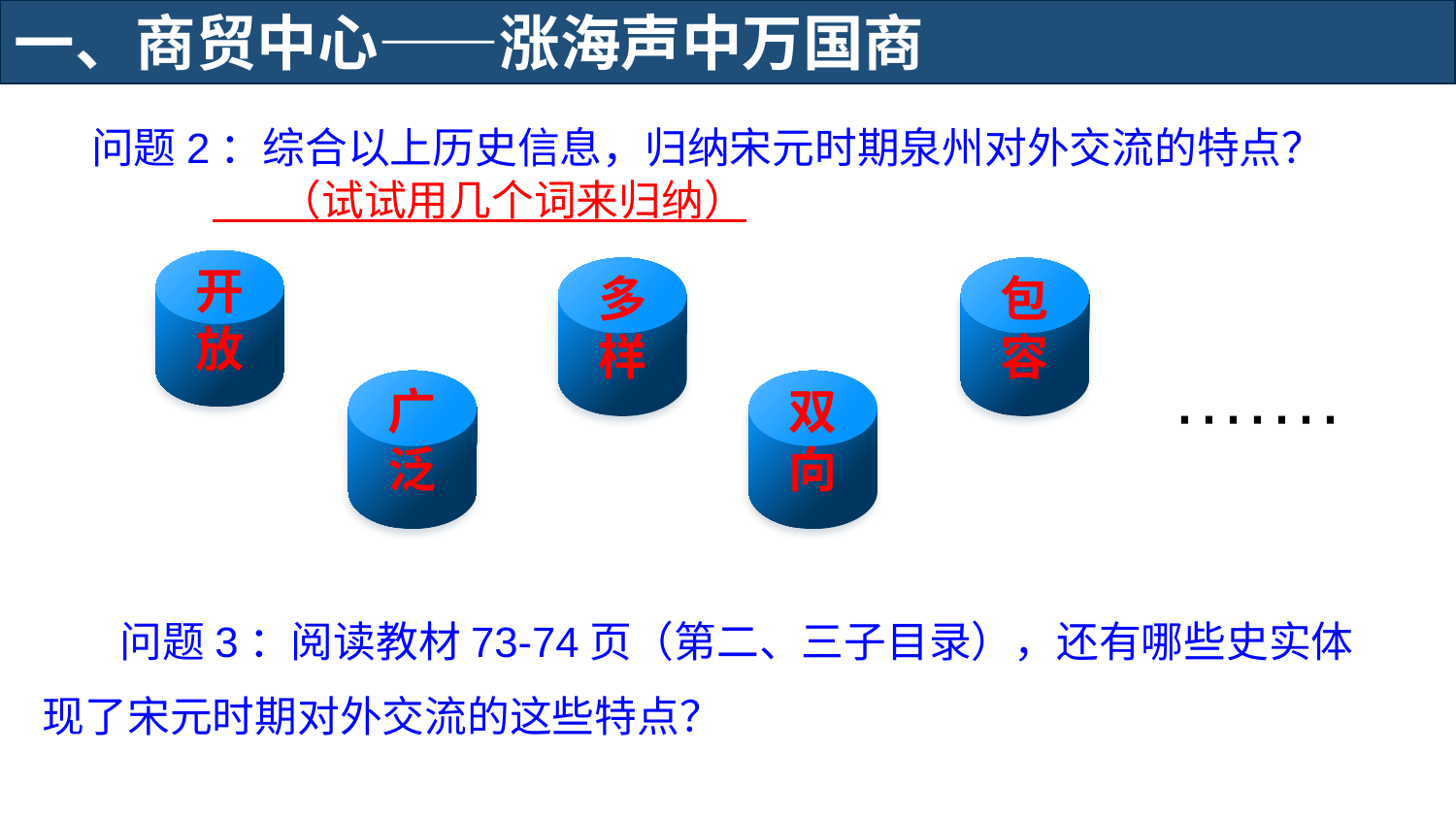

一、商贸中心——涨海声中万国商
      问题2：综合以上历史信息，归纳宋元时期泉州对外交流的特点？
                            （试试用几个词来归纳）

开放

多样

包容

·······

广泛

双向

      问题3：阅读教材73-74页（第二、三子目录），还有哪些史实体现了宋元时期对外交流的这些特点？